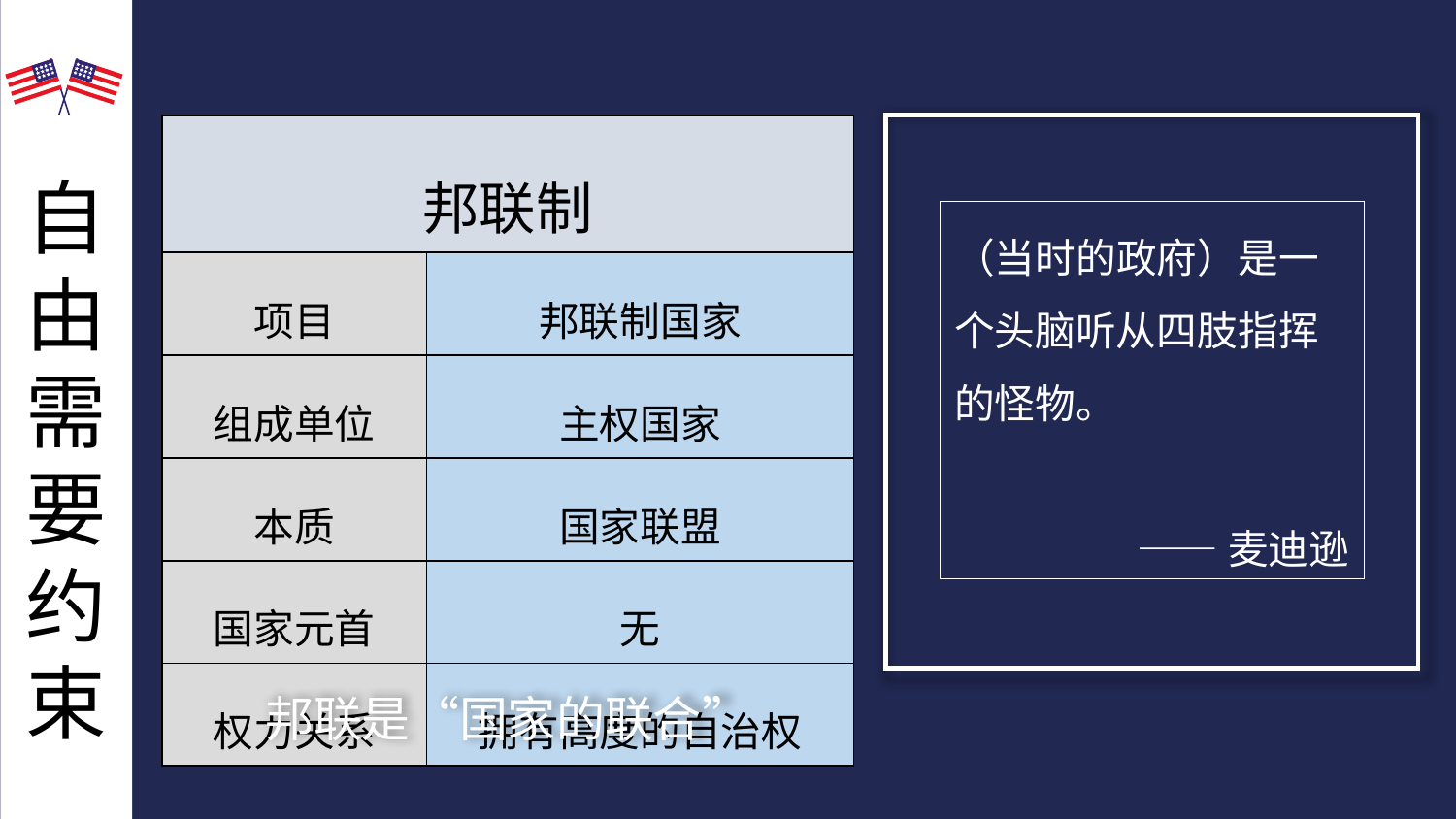

自由需要约束

| 邦联制 |  |
| --- | --- |
| 项目 | 邦联制国家 |
| 组成单位 | 主权国家 |
| 本质 | 国家联盟 |
| 国家元首 | 无 |
| 权力关系 | 拥有高度的自治权 |

（当时的政府）是一个头脑听从四肢指挥的怪物。
                                                     ——麦迪逊
邦联是“国家的联合”